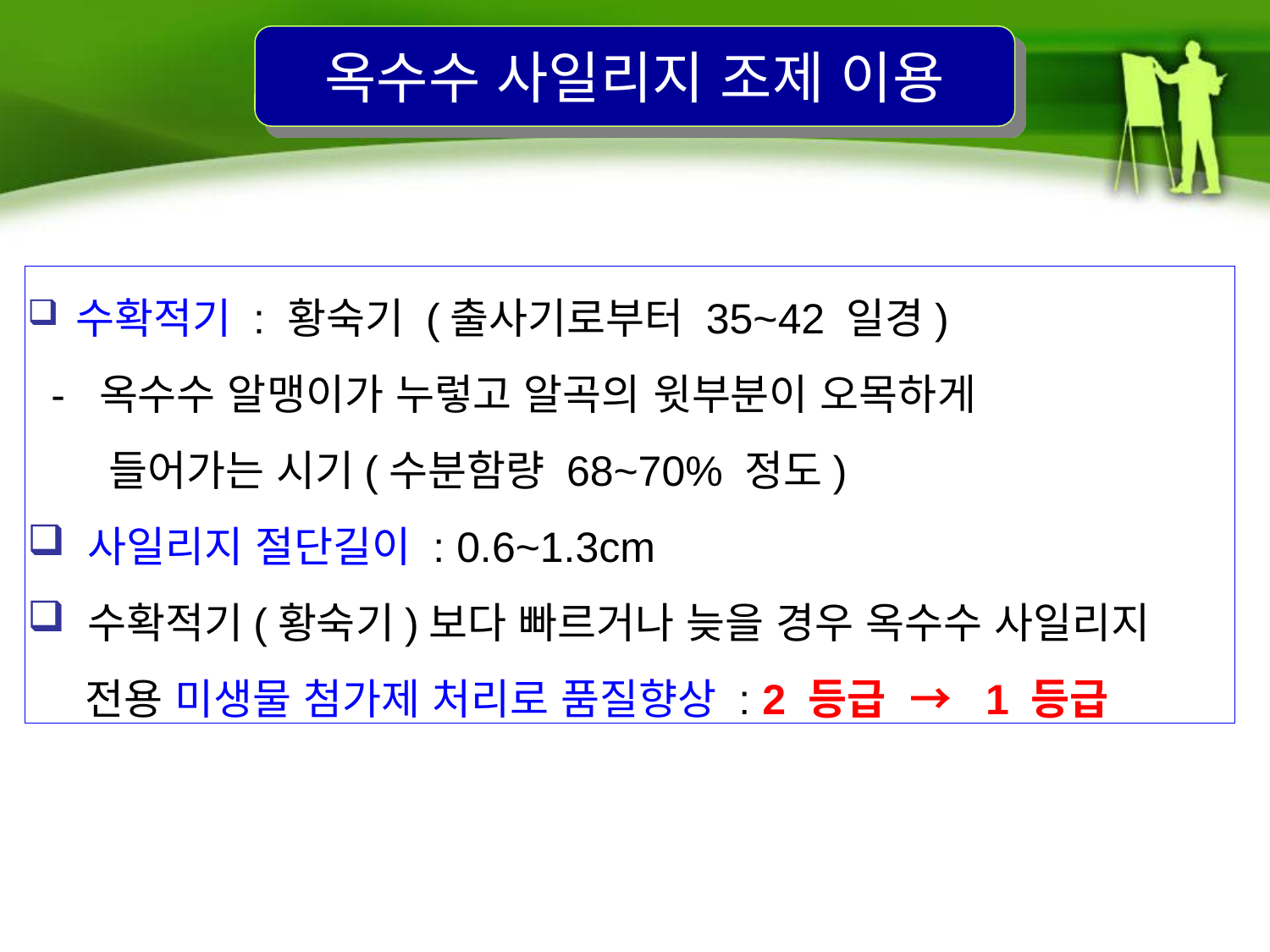

옥수수 사일리지 조제 이용
 수확적기 : 황숙기 (출사기로부터 35~42 일경)
  -  옥수수 알맹이가 누렇고 알곡의 윗부분이 오목하게
      들어가는 시기(수분함량 68~70% 정도)
 사일리지 절단길이 : 0.6~1.3cm
 수확적기(황숙기)보다 빠르거나 늦을 경우 옥수수 사일리지
    전용 미생물 첨가제 처리로 품질향상 : 2 등급  →  1 등급